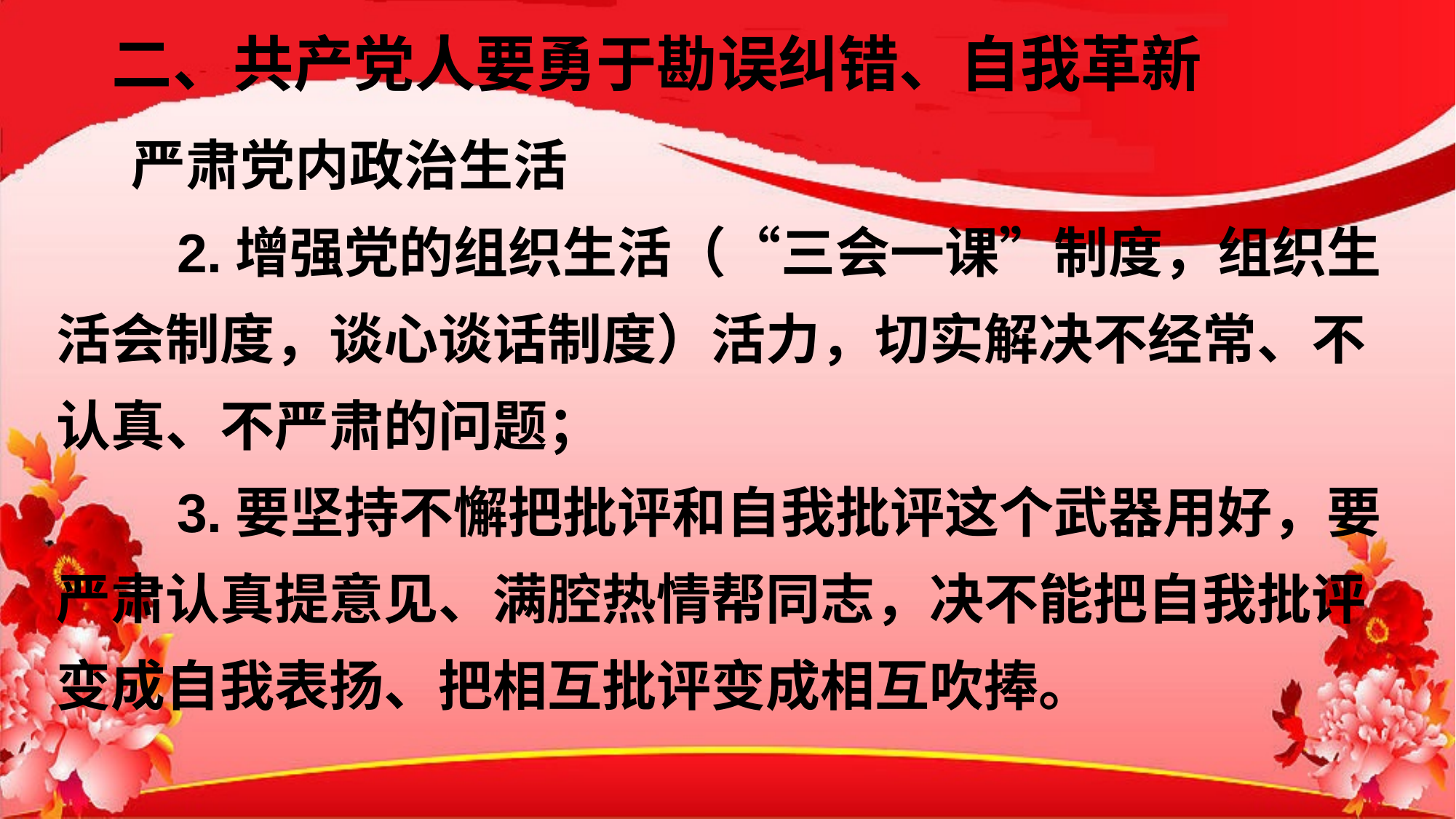

二、共产党人要勇于勘误纠错、自我革新

     严肃党内政治生活
        2.增强党的组织生活（“三会一课”制度，组织生活会制度，谈心谈话制度）活力，切实解决不经常、不认真、不严肃的问题；
        3.要坚持不懈把批评和自我批评这个武器用好，要严肃认真提意见、满腔热情帮同志，决不能把自我批评变成自我表扬、把相互批评变成相互吹捧。